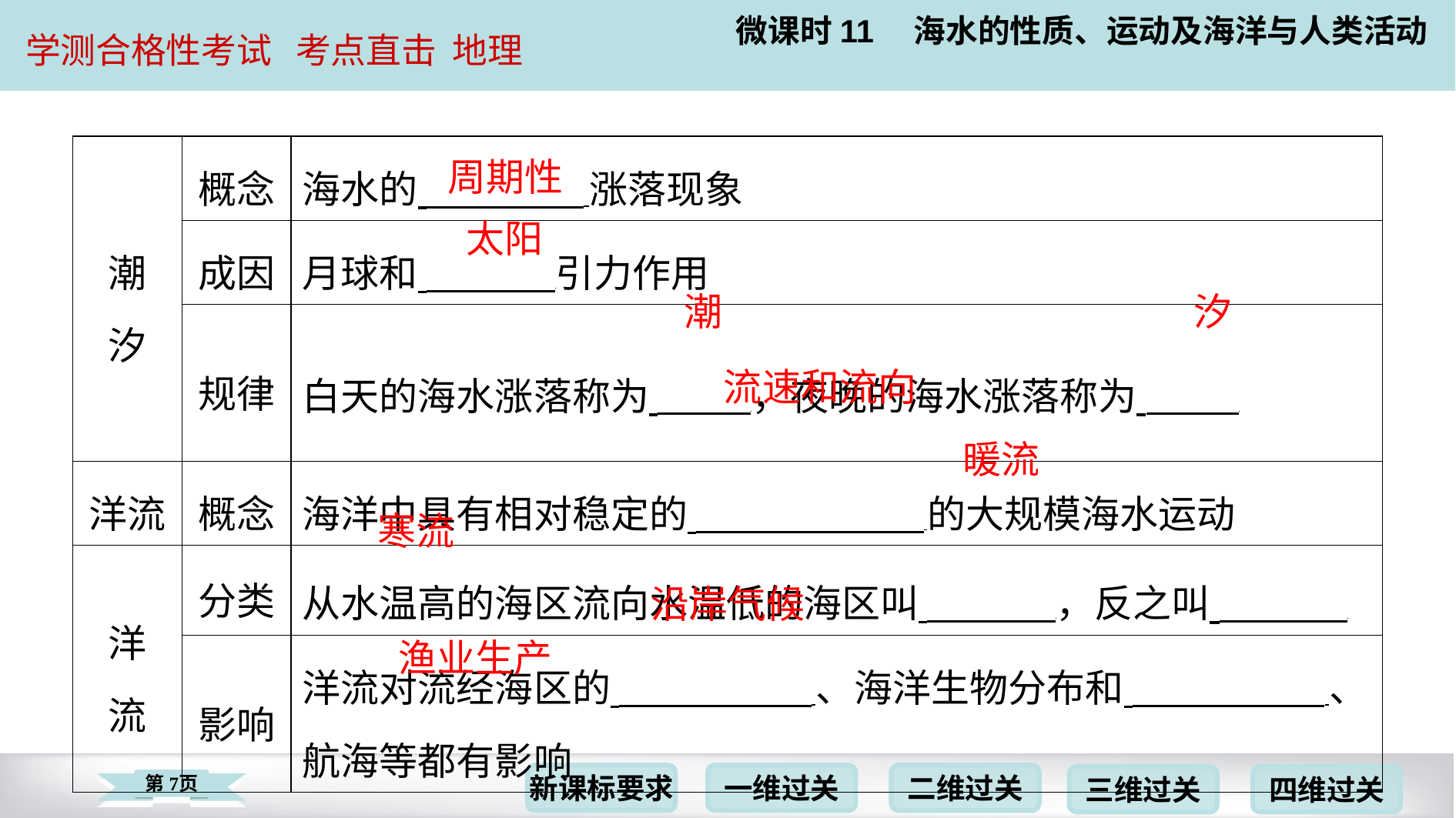

| 潮 汐 | 概念 | 海水的 ⁠涨落现象 |
| --- | --- | --- |
|  | 成因 | 月球和 ⁠引力作用 |
|  | 规律 | 白天的海水涨落称为 ，夜晚的海水涨落称为 ⁠ |
| 洋流 | 概念 | 海洋中具有相对稳定的 ⁠的大规模海水运动 |
| 洋 流 | 分类 | 从水温高的海区流向水温低的海区叫 ，反之叫 ⁠ |
|  | 影响 | 洋流对流经海区的 、海洋生物分布和 ⁠、航海等都有影响 |
周期性
太阳
潮
汐
流速和流向
暖流
寒流
沿岸气候
渔业生产